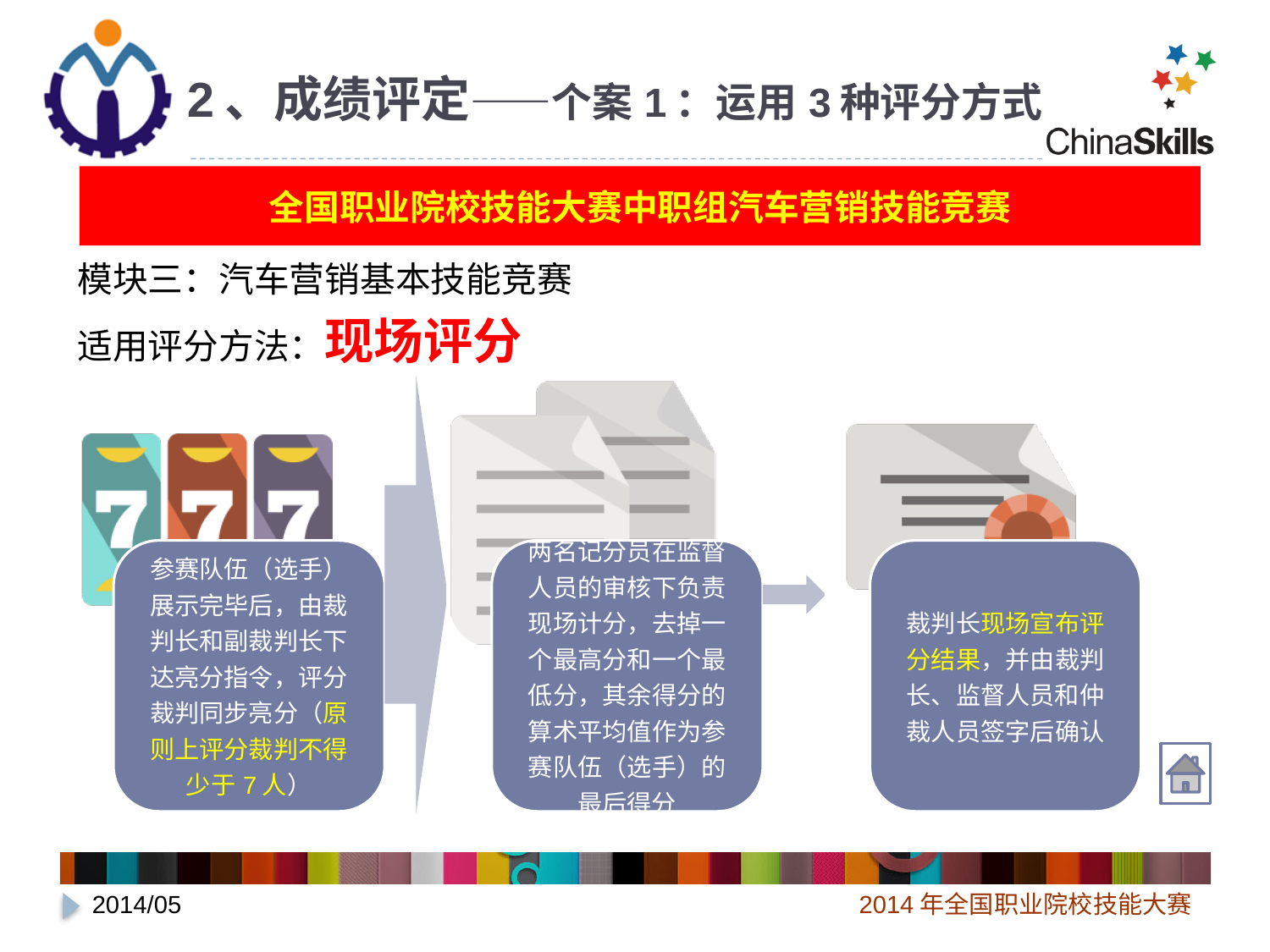

2、成绩评定——个案1：运用3种评分方式
全国职业院校技能大赛中职组汽车营销技能竞赛
模块三：汽车营销基本技能竞赛
适用评分方法：现场评分
参赛队伍（选手）展示完毕后，由裁判长和副裁判长下达亮分指令，评分裁判同步亮分（原则上评分裁判不得少于7人）
两名记分员在监督人员的审核下负责现场计分，去掉一个最高分和一个最低分，其余得分的算术平均值作为参赛队伍（选手）的最后得分
裁判长现场宣布评分结果，并由裁判长、监督人员和仲裁人员签字后确认

2014/05
2014年全国职业院校技能大赛